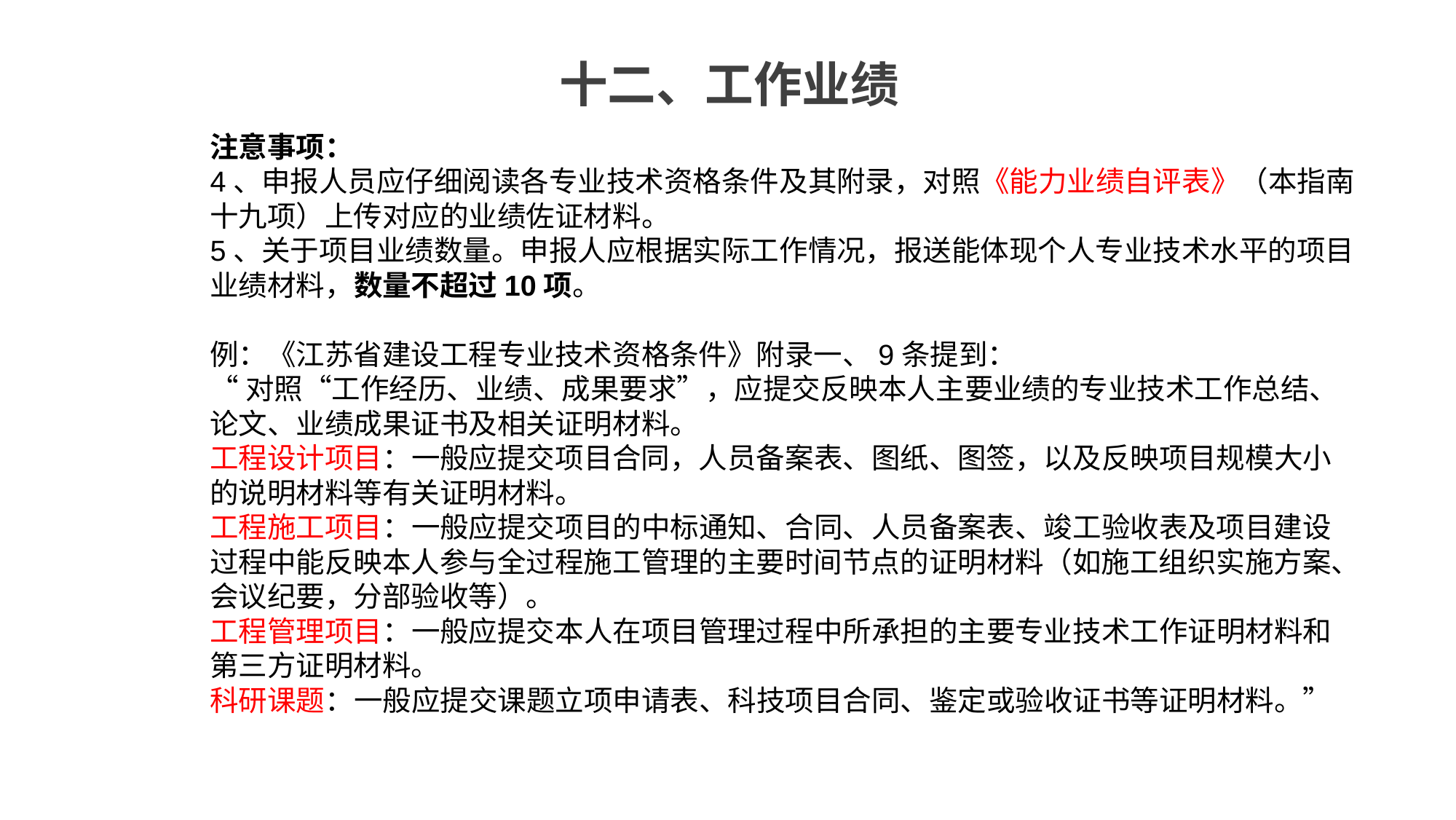

十二、工作业绩
注意事项：
4、申报人员应仔细阅读各专业技术资格条件及其附录，对照《能力业绩自评表》（本指南十九项）上传对应的业绩佐证材料。
5、关于项目业绩数量。申报人应根据实际工作情况，报送能体现个人专业技术水平的项目业绩材料，数量不超过10项。

例：《江苏省建设工程专业技术资格条件》附录一、9条提到：
“对照“工作经历、业绩、成果要求”，应提交反映本人主要业绩的专业技术工作总结、论文、业绩成果证书及相关证明材料。
工程设计项目：一般应提交项目合同，人员备案表、图纸、图签，以及反映项目规模大小的说明材料等有关证明材料。
工程施工项目：一般应提交项目的中标通知、合同、人员备案表、竣工验收表及项目建设过程中能反映本人参与全过程施工管理的主要时间节点的证明材料（如施工组织实施方案、会议纪要，分部验收等）。
工程管理项目：一般应提交本人在项目管理过程中所承担的主要专业技术工作证明材料和第三方证明材料。
科研课题：一般应提交课题立项申请表、科技项目合同、鉴定或验收证书等证明材料。”